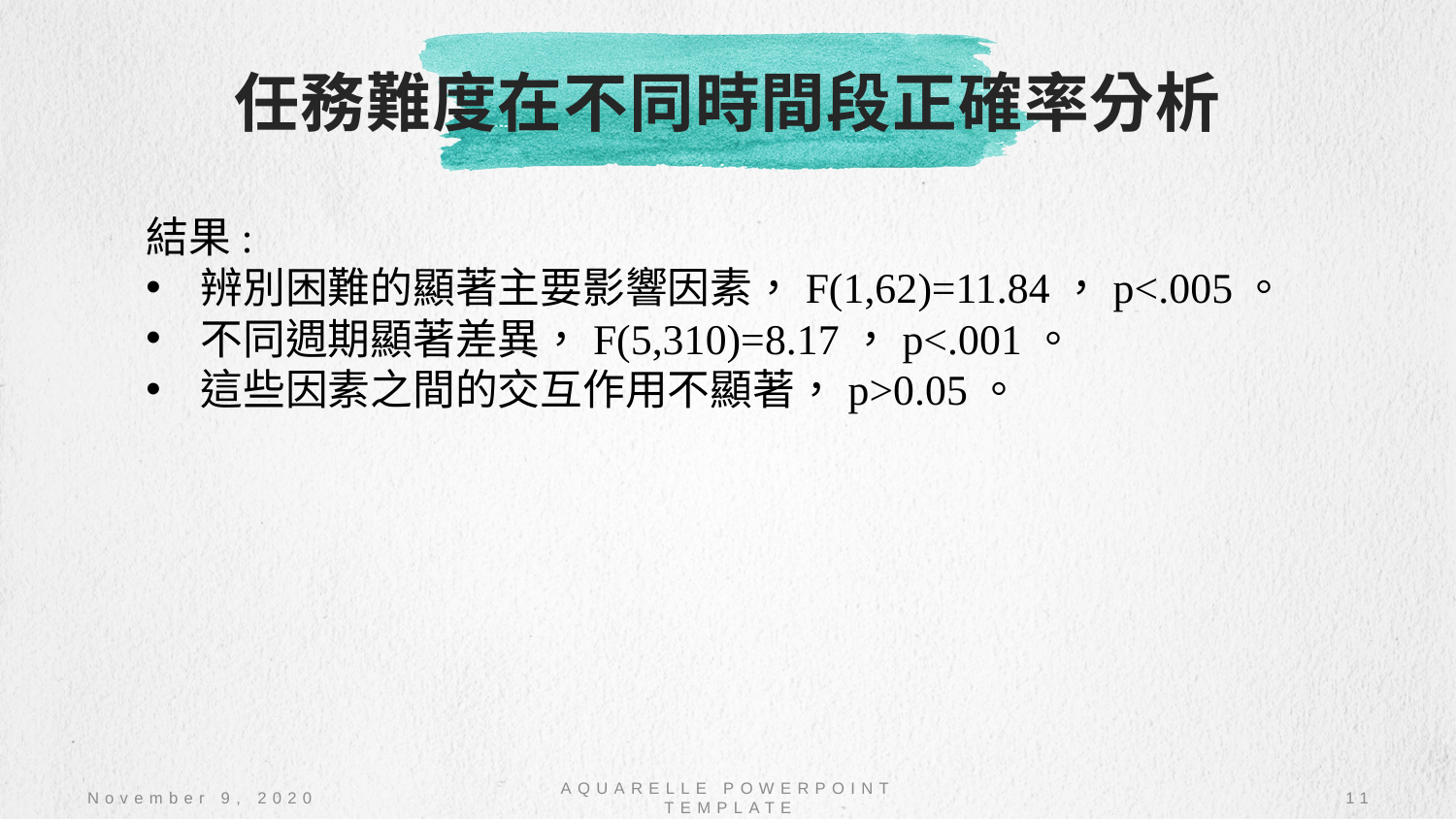

任務難度在不同時間段正確率分析
#
結果:
辨別困難的顯著主要影響因素，F(1,62)=11.84，p<.005。
不同週期顯著差異，F(5,310)=8.17，p<.001。
這些因素之間的交互作用不顯著，p>0.05。

November 9, 2020
AQUARELLE POWERPOINT TEMPLATE
11